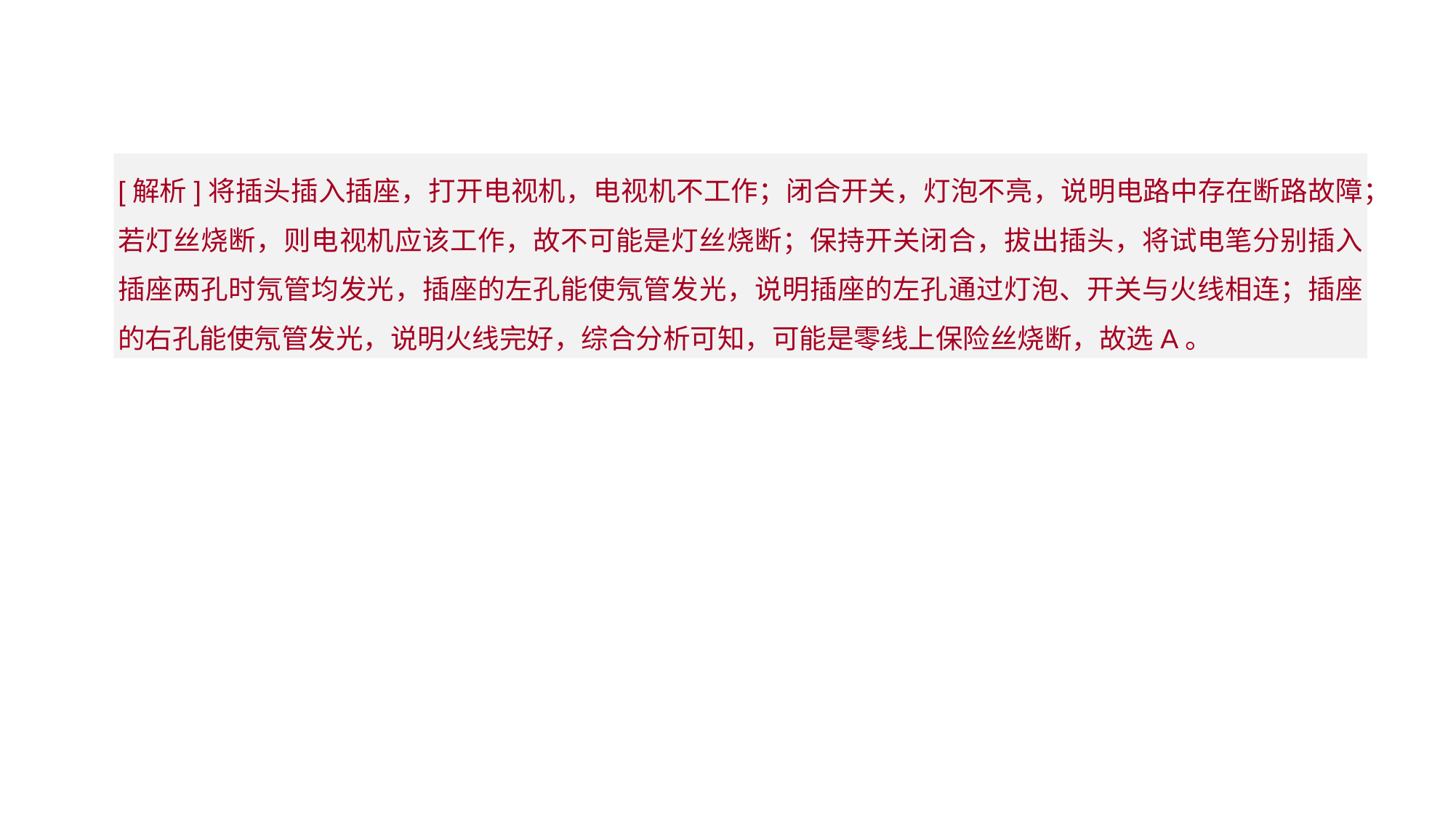

[解析]将插头插入插座，打开电视机，电视机不工作；闭合开关，灯泡不亮，说明电路中存在断路故障；若灯丝烧断，则电视机应该工作，故不可能是灯丝烧断；保持开关闭合，拔出插头，将试电笔分别插入插座两孔时氖管均发光，插座的左孔能使氖管发光，说明插座的左孔通过灯泡、开关与火线相连；插座的右孔能使氖管发光，说明火线完好，综合分析可知，可能是零线上保险丝烧断，故选A。
重难突破 能力提升